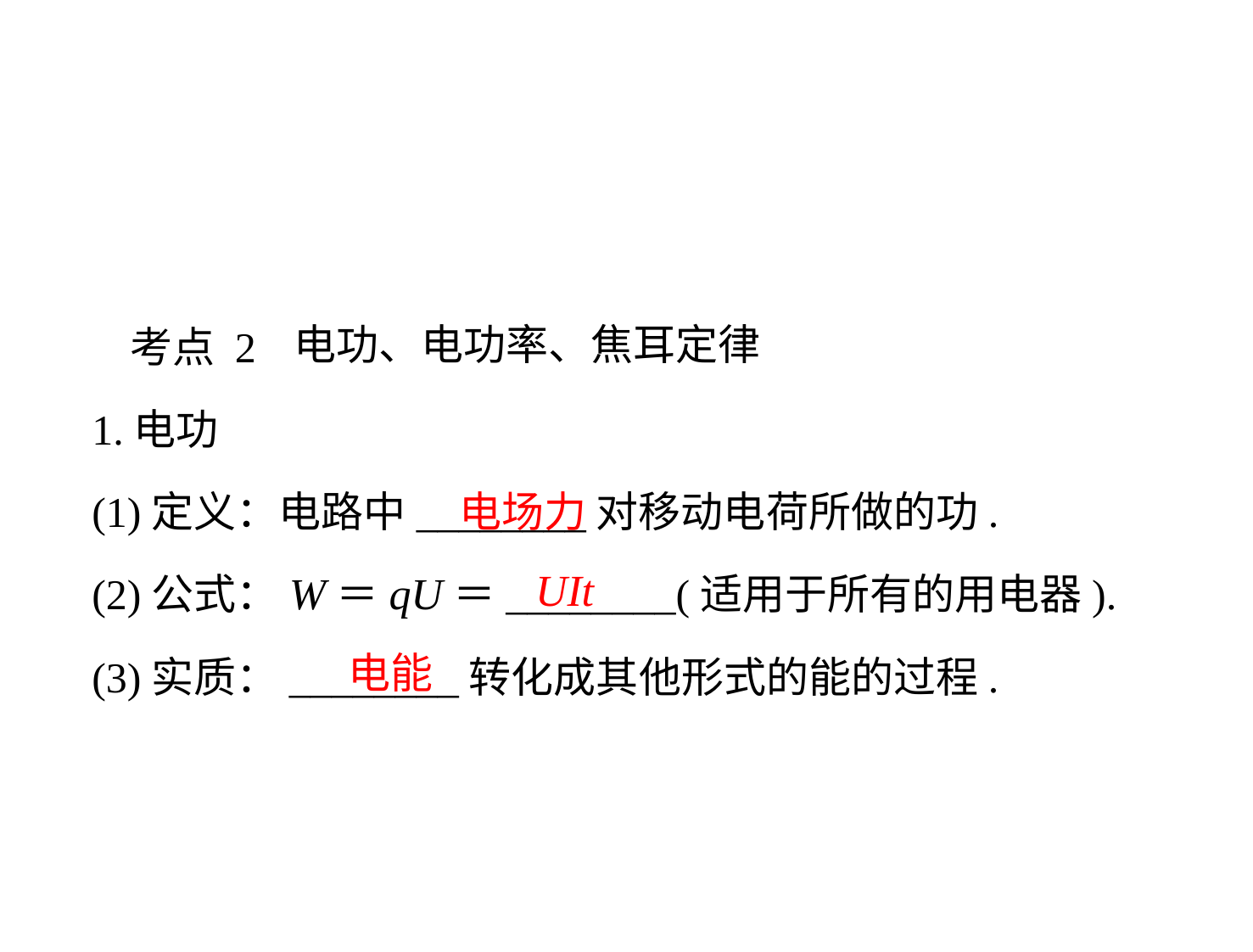

考点 2
电功、电功率、焦耳定律
1.电功

(1)定义：电路中________对移动电荷所做的功.

(2)公式：W＝qU＝________(适用于所有的用电器).

(3)实质：________转化成其他形式的能的过程.
电场力
UIt
电能